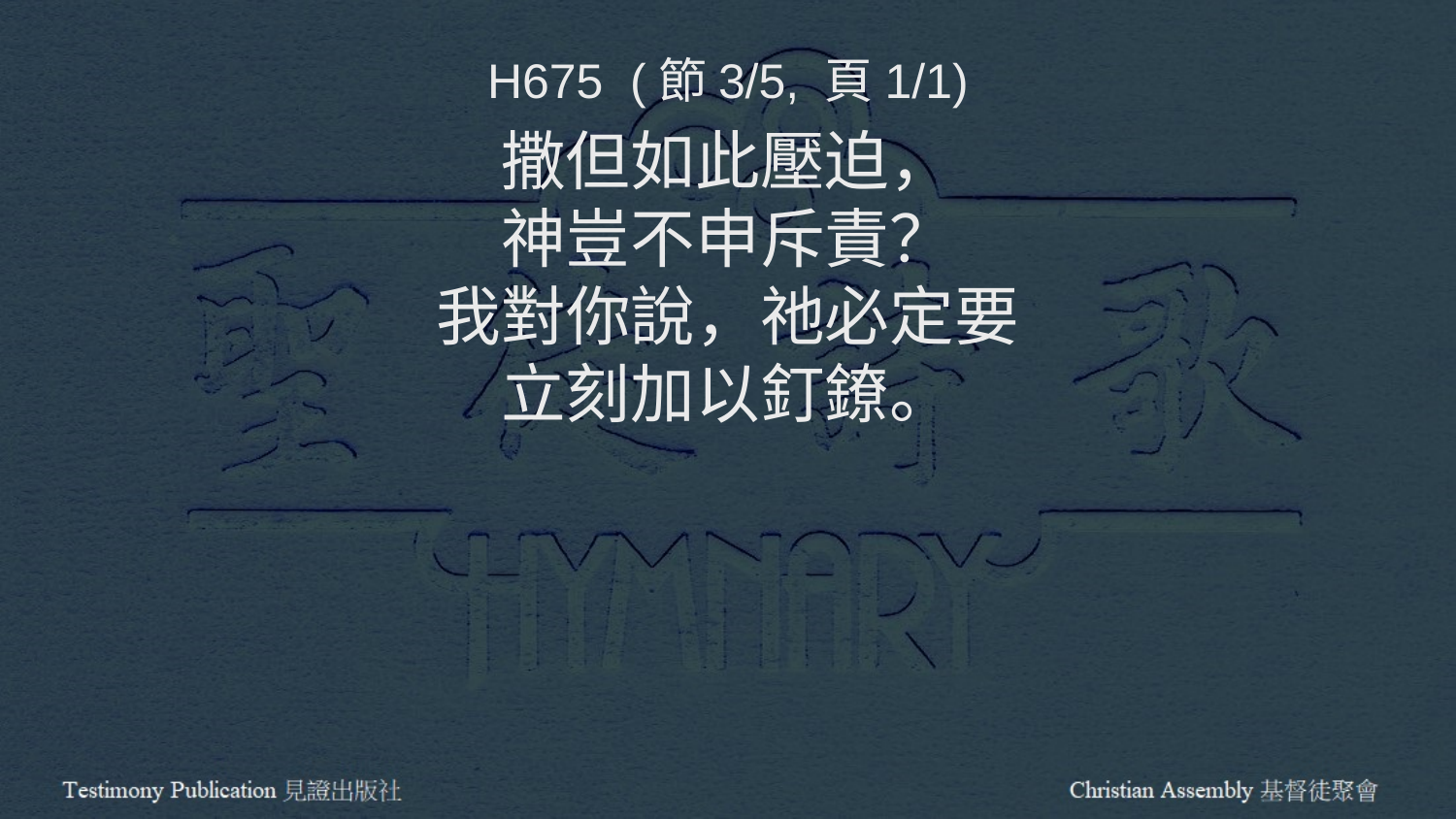

H675  (節3/5, 頁1/1)
撒但如此壓迫，
神豈不申斥責？
我對你說，祂必定要
立刻加以釘鐐。